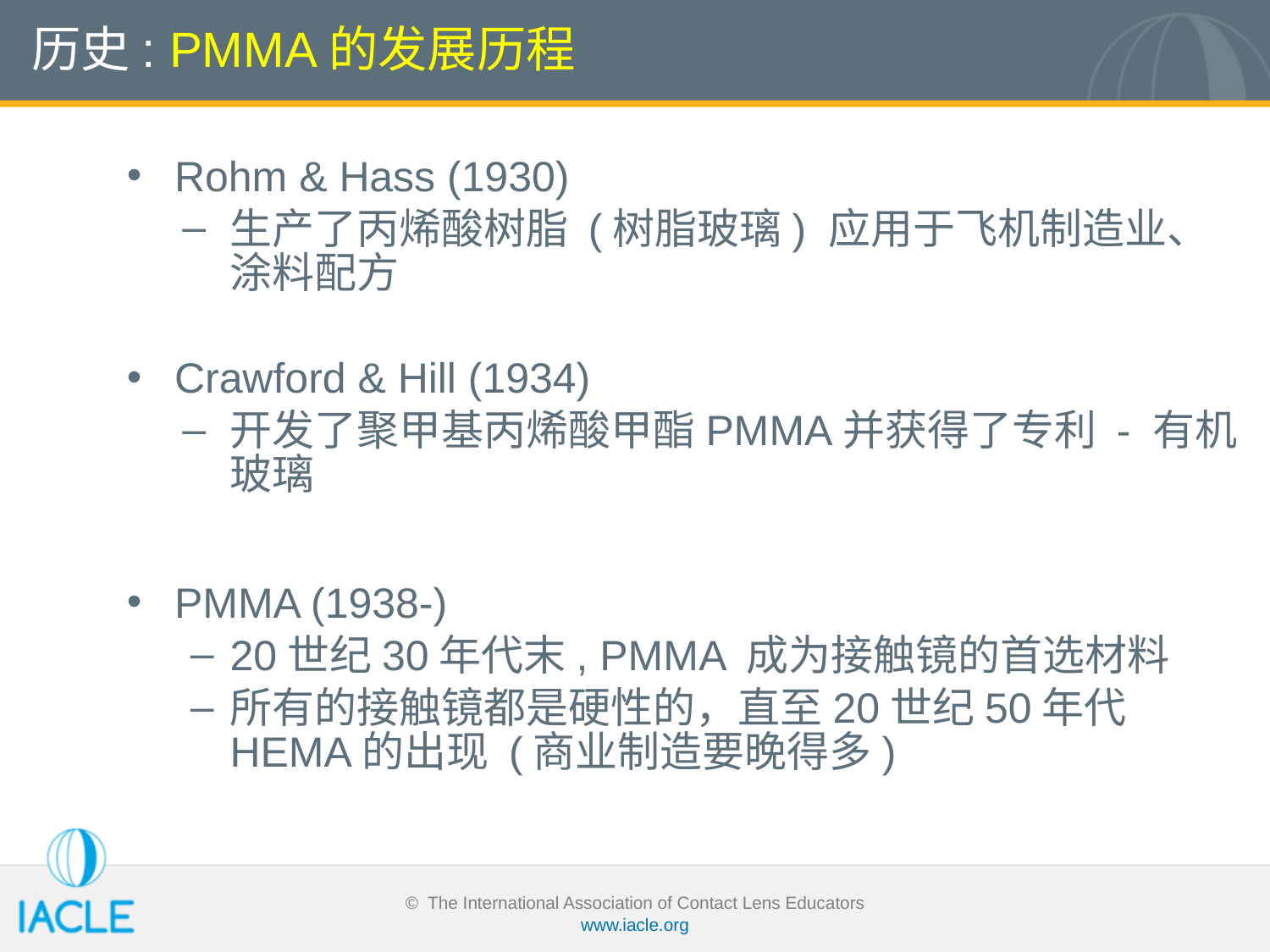

# 历史: PMMA的发展历程
Rohm & Hass (1930)
生产了丙烯酸树脂 (树脂玻璃) 应用于飞机制造业、涂料配方

Crawford & Hill (1934)
开发了聚甲基丙烯酸甲酯PMMA并获得了专利 - 有机玻璃

PMMA (1938-)
20世纪30年代末, PMMA 成为接触镜的首选材料
所有的接触镜都是硬性的，直至20世纪50年代 HEMA的出现 (商业制造要晚得多)